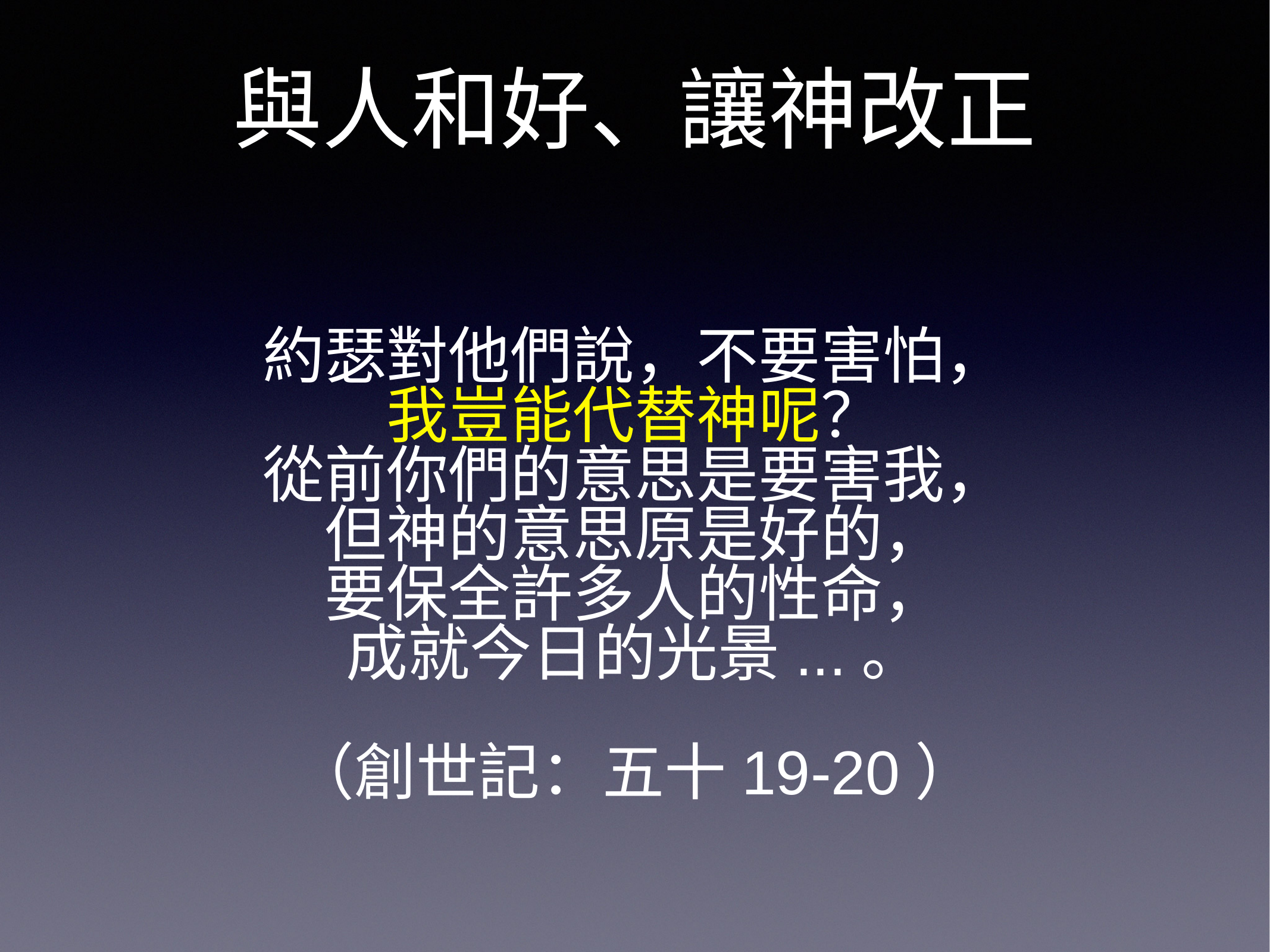

# 與人和好、讓神改正
約瑟對他們說，不要害怕，
我豈能代替神呢？
從前你們的意思是要害我，
但神的意思原是好的，
要保全許多人的性命，
成就今日的光景...。
（創世記：五十19-20）